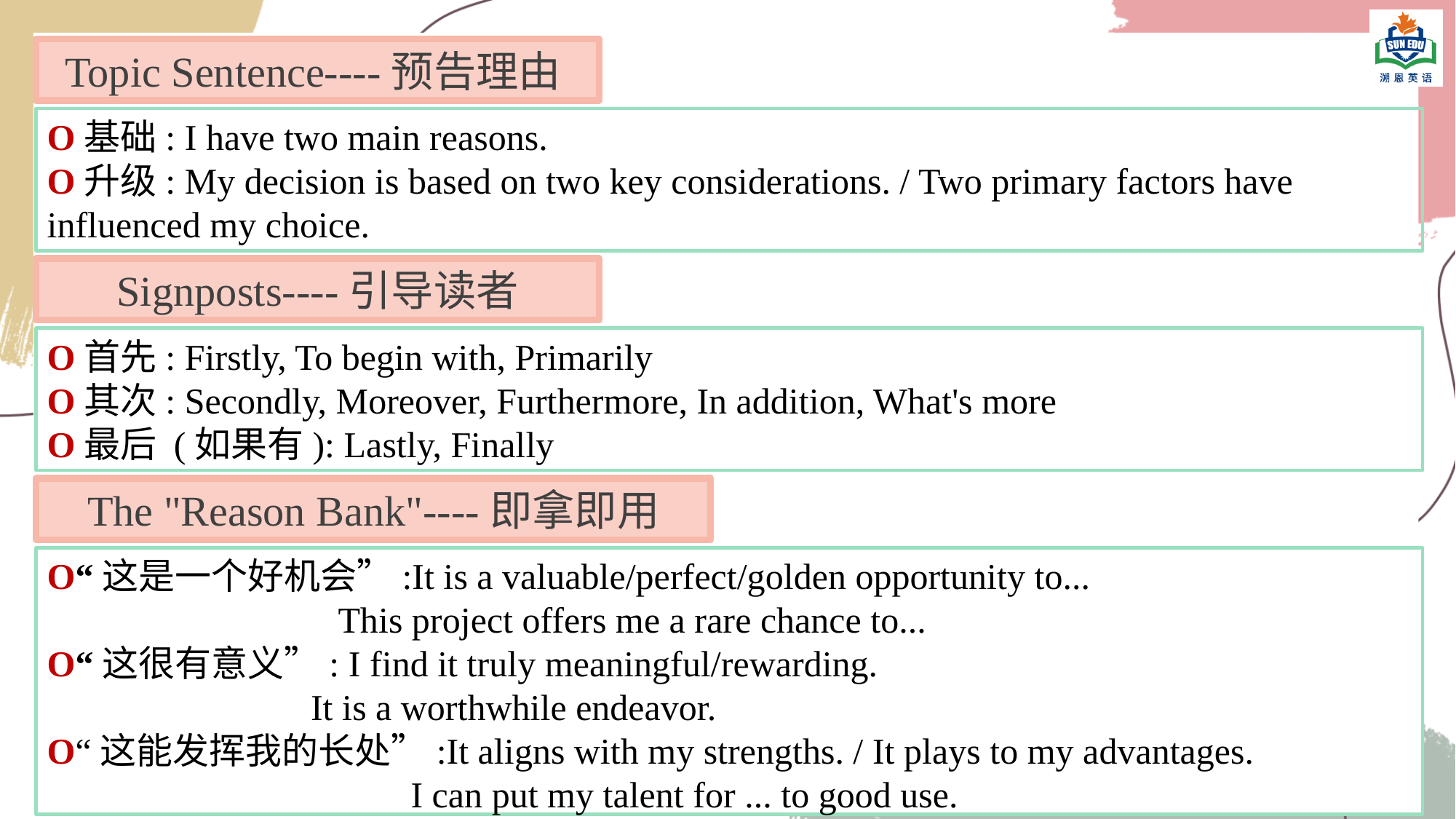

Topic Sentence----预告理由
O基础: I have two main reasons.
O升级: My decision is based on two key considerations. / Two primary factors have influenced my choice.
Signposts----引导读者
O首先: Firstly, To begin with, Primarily
O其次: Secondly, Moreover, Furthermore, In addition, What's more
O最后 (如果有): Lastly, Finally
The "Reason Bank"----即拿即用
O“这是一个好机会”:It is a valuable/perfect/golden opportunity to...
                                This project offers me a rare chance to...
O“这很有意义”: I find it truly meaningful/rewarding.
                             It is a worthwhile endeavor.
O“这能发挥我的长处”:It aligns with my strengths. / It plays to my advantages.
                                        I can put my talent for ... to good use.